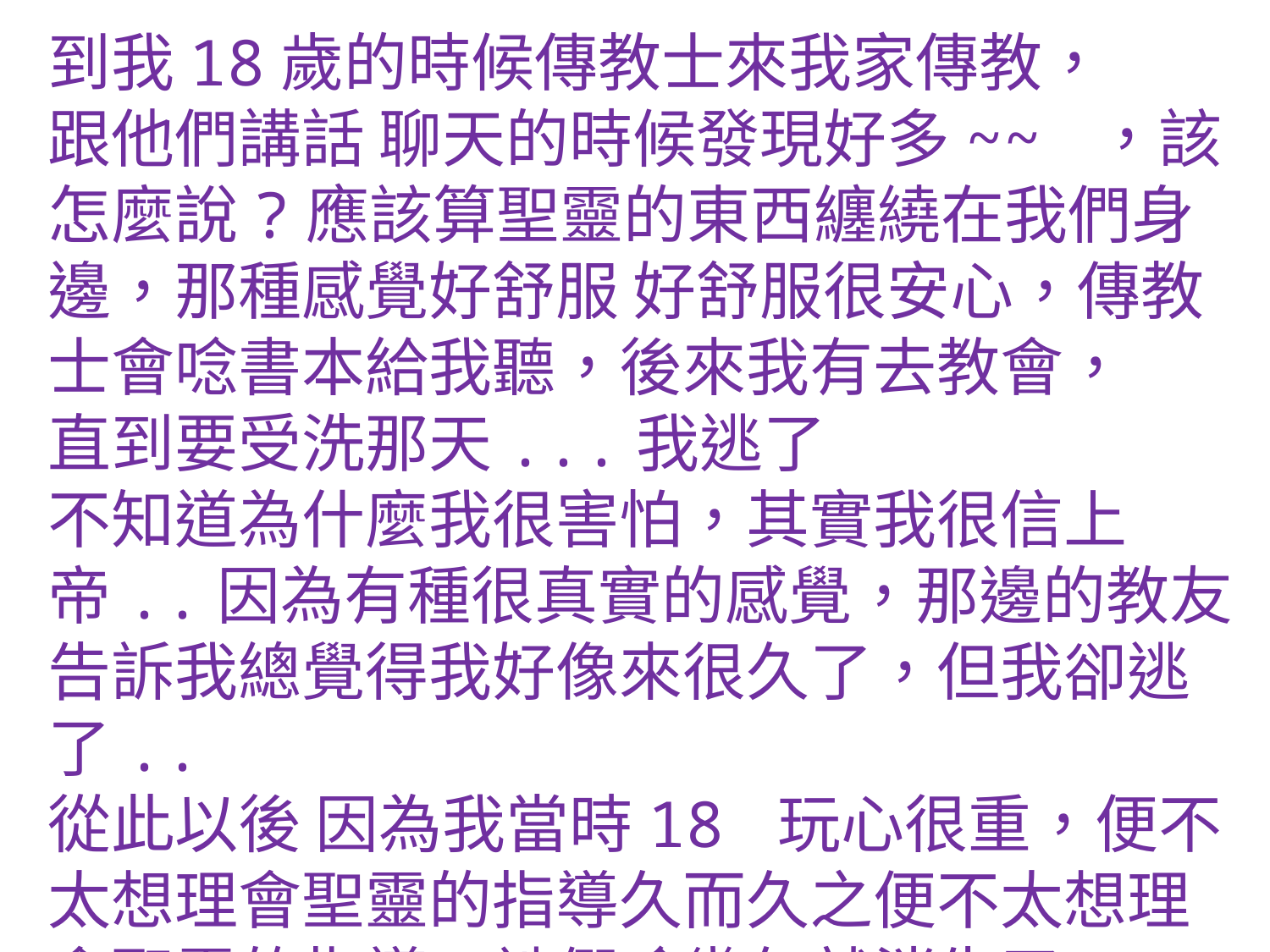

到我18歲的時候傳教士來我家傳教，
跟他們講話 聊天的時候發現好多~~ ，該怎麼說?應該算聖靈的東西纏繞在我們身邊，那種感覺好舒服 好舒服很安心，傳教士會唸書本給我聽，後來我有去教會，
直到要受洗那天...我逃了
不知道為什麼我很害怕，其實我很信上帝..因為有種很真實的感覺，那邊的教友告訴我總覺得我好像來很久了，但我卻逃了..
從此以後 因為我當時18 玩心很重，便不太想理會聖靈的指導久而久之便不太想理會聖靈的指導，祂們唸幾句就消失了。